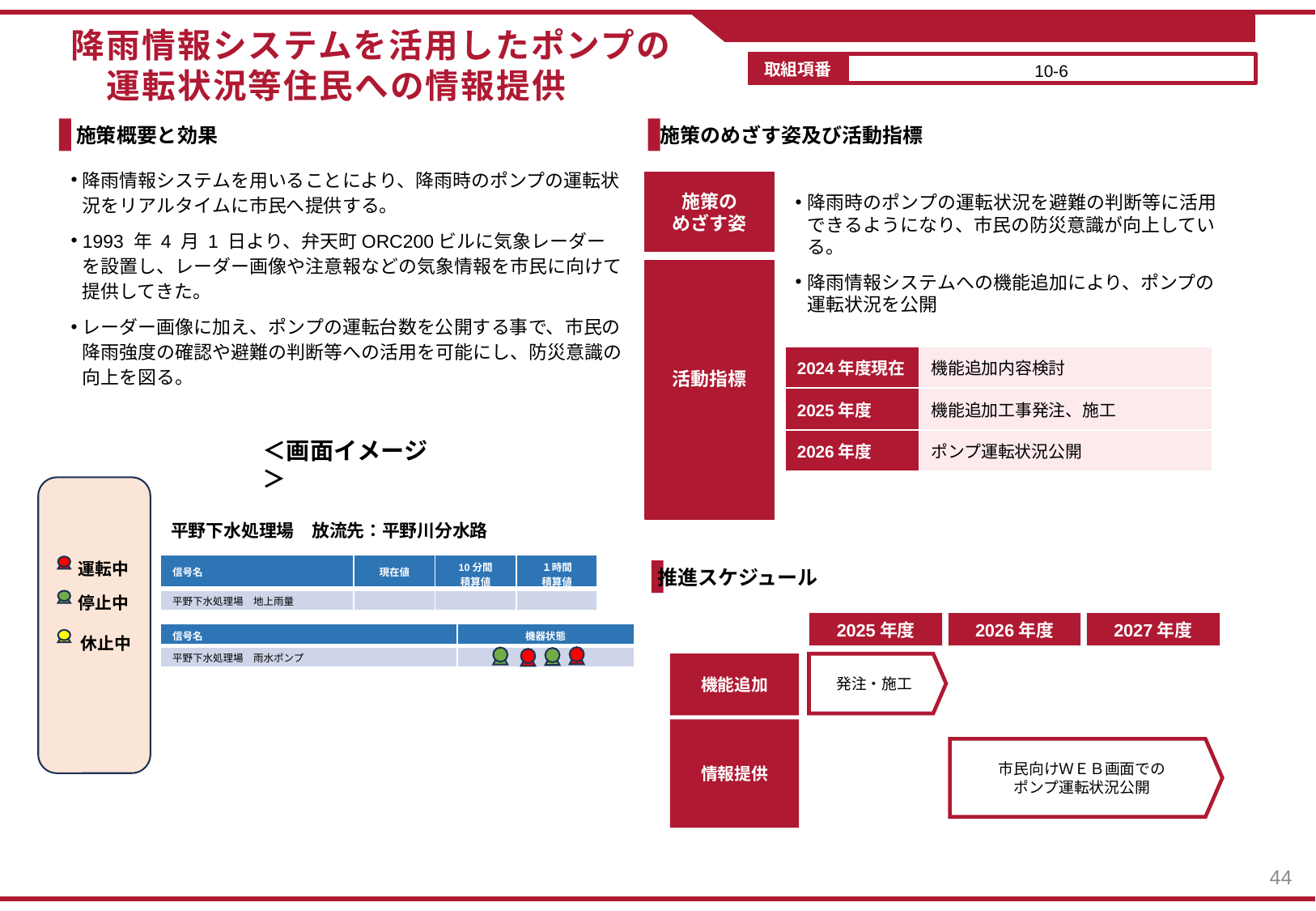

# 降雨情報システムを活用したポンプの 　運転状況等住民への情報提供
取組項番
10-6
降雨情報システムを用いることにより、降雨時のポンプの運転状況をリアルタイムに市民へ提供する。
1993 年 4 月 1 日より、弁天町ORC200ビルに気象レーダーを設置し、レーダー画像や注意報などの気象情報を市民に向けて提供してきた。
レーダー画像に加え、ポンプの運転台数を公開する事で、市民の降雨強度の確認や避難の判断等への活用を可能にし、防災意識の向上を図る。
施策の
めざす姿
降雨時のポンプの運転状況を避難の判断等に活用できるようになり、市民の防災意識が向上している。
活動指標

降雨情報システムへの機能追加により、ポンプの運転状況を公開
| 2024年度現在 | 機能追加内容検討 |
| --- | --- |
| 2025年度 | 機能追加工事発注、施工 |
| 2026年度 | ポンプ運転状況公開 |
＜画面イメージ＞

運転中

停止中

休止中

平野下水処理場　放流先：平野川分水路
| 信号名 | 現在値 | 10分間 積算値 | １時間 積算値 |
| --- | --- | --- | --- |
| 平野下水処理場　地上雨量 |  |  |  |

推進スケジュール
2025年度
2026年度
2027年度
| 信号名 | 機器状態 |
| --- | --- |
| 平野下水処理場　雨水ポンプ |  |

機能追加
発注・施工
情報提供
市民向けＷＥＢ画面での
ポンプ運転状況公開
44